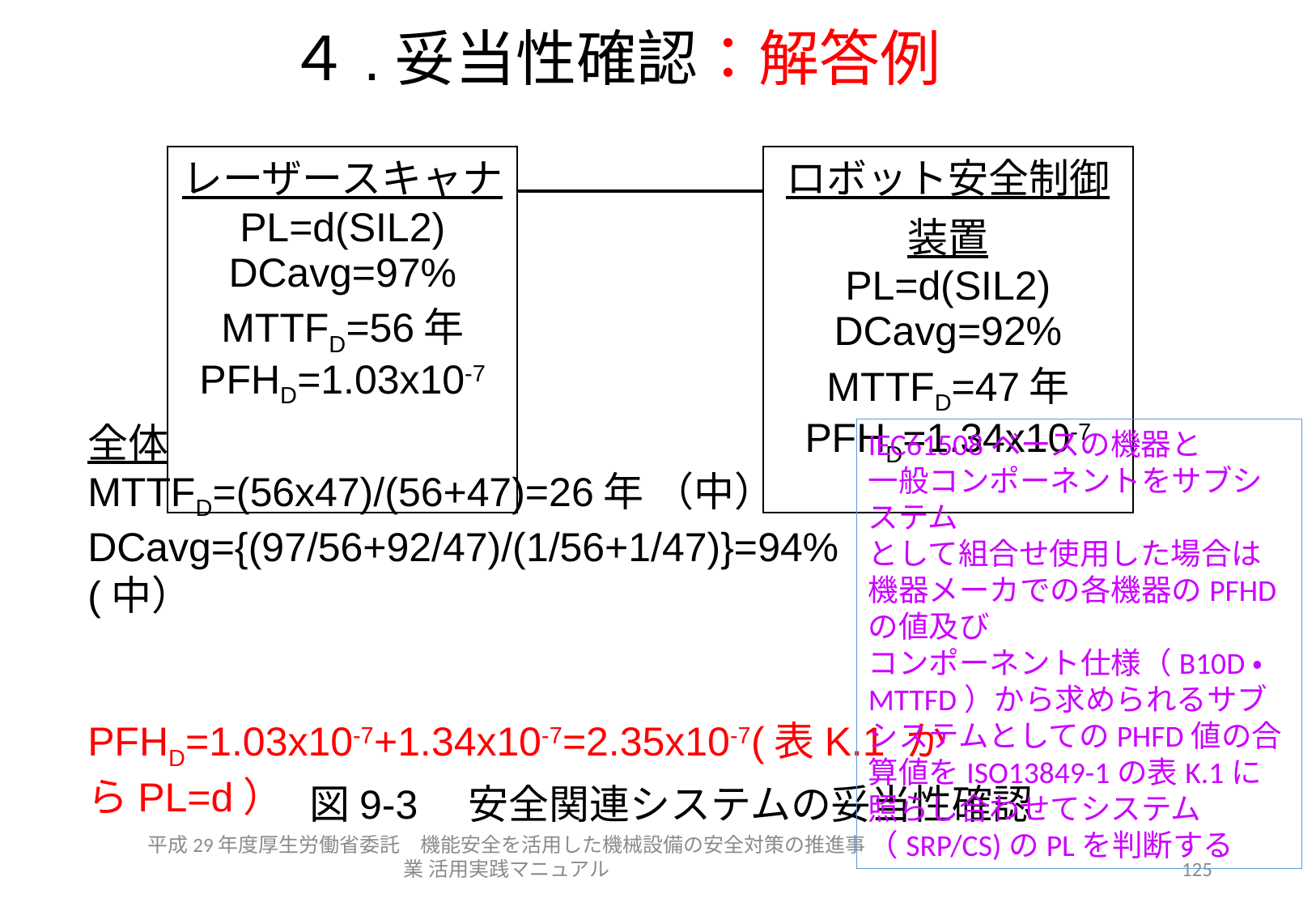

４.妥当性確認：解答例
| レーザースキャナ PL=d(SIL2) DCavg=97% MTTFD=56年 PFHD=1.03x10-7 |  | ロボット安全制御装置 PL=d(SIL2) DCavg=92% MTTFD=47年 PFHD=1.34x10-7 |
| --- | --- | --- |
|  |  |  |
|  |  |  |
全体
MTTFD=(56x47)/(56+47)=26年 （中）
DCavg={(97/56+92/47)/(1/56+1/47)}=94% (中）

PFHD=1.03x10-7+1.34x10-7=2.35x10-7(表K.1 からPL=d）
IEC61508ベースの機器と
一般コンポーネントをサブシステム
として組合せ使用した場合は
機器メーカでの各機器のPFHDの値及び
コンポーネント仕様（B10D・MTTFD）から求められるサブシステムとしてのPHFD値の合算値をISO13849-1の表K.1に照らし合わせてシステム（SRP/CS)のPLを判断する
図9-3　安全関連システムの妥当性確認
平成29年度厚生労働省委託　機能安全を活用した機械設備の安全対策の推進事業 活用実践マニュアル
125